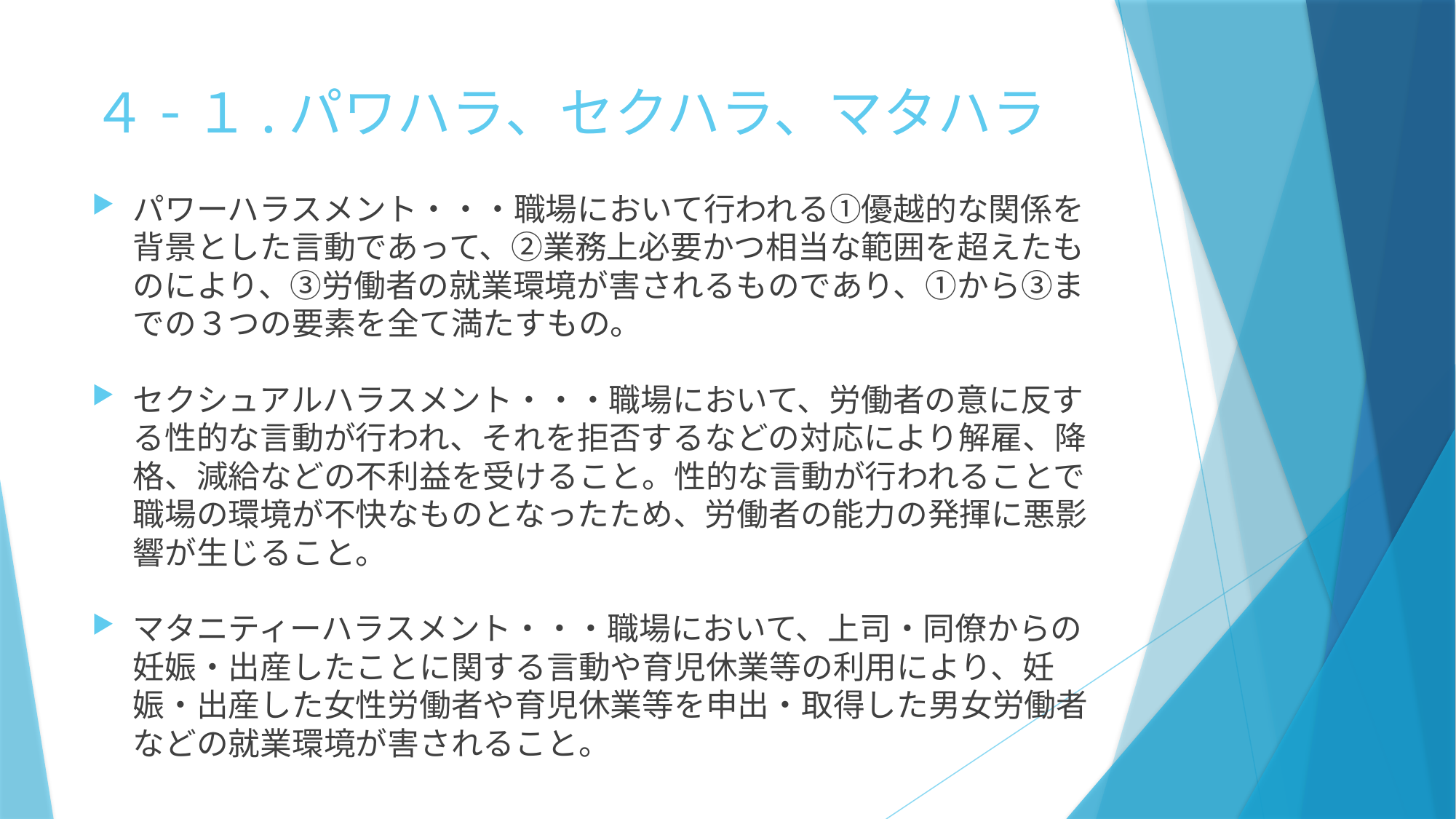

# ４-１.パワハラ、セクハラ、マタハラ
パワーハラスメント・・・職場において行われる①優越的な関係を背景とした言動であって、②業務上必要かつ相当な範囲を超えたものにより、③労働者の就業環境が害されるものであり、①から③までの３つの要素を全て満たすもの。

セクシュアルハラスメント・・・職場において、労働者の意に反する性的な言動が行われ、それを拒否するなどの対応により解雇、降格、減給などの不利益を受けること。性的な言動が行われることで職場の環境が不快なものとなったため、労働者の能力の発揮に悪影響が生じること。

マタニティーハラスメント・・・職場において、上司・同僚からの妊娠・出産したことに関する言動や育児休業等の利用により、妊娠・出産した女性労働者や育児休業等を申出・取得した男女労働者などの就業環境が害されること。